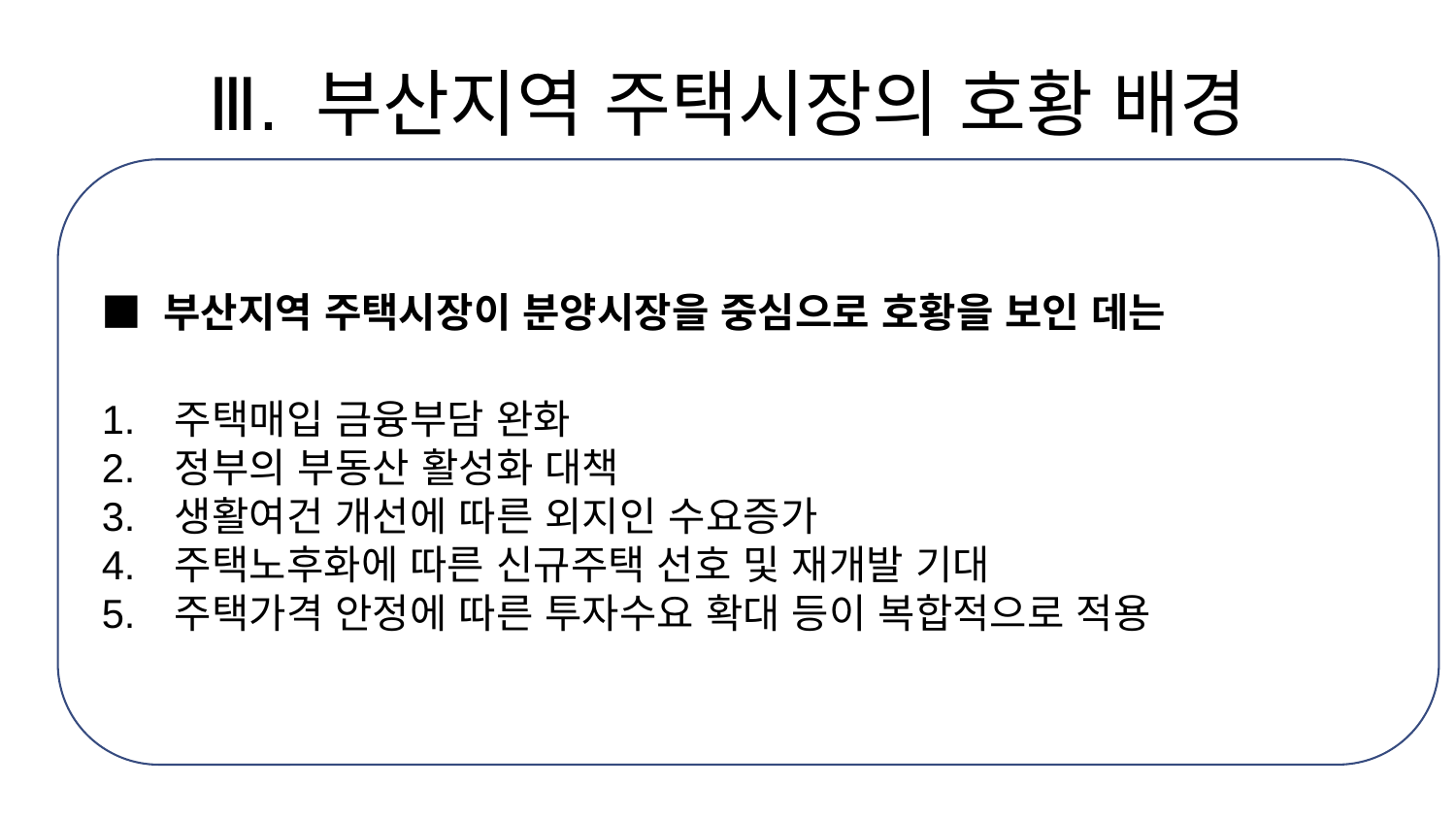

# Ⅲ. 부산지역 주택시장의 호황 배경
■ 부산지역 주택시장이 분양시장을 중심으로 호황을 보인 데는

주택매입 금융부담 완화
정부의 부동산 활성화 대책
생활여건 개선에 따른 외지인 수요증가
주택노후화에 따른 신규주택 선호 및 재개발 기대
주택가격 안정에 따른 투자수요 확대 등이 복합적으로 적용